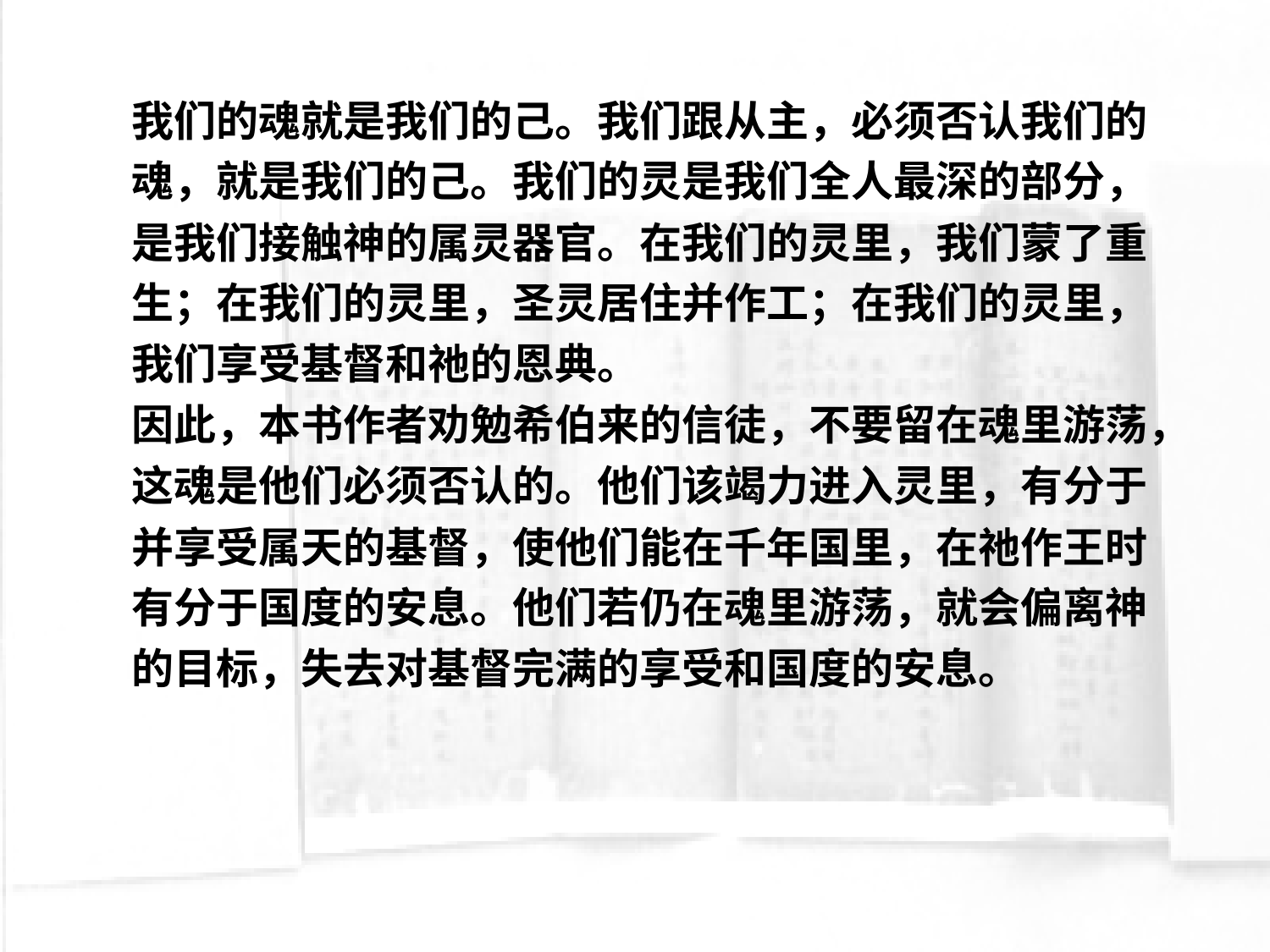

我们的魂就是我们的己。我们跟从主，必须否认我们的魂，就是我们的己。我们的灵是我们全人最深的部分，是我们接触神的属灵器官。在我们的灵里，我们蒙了重生；在我们的灵里，圣灵居住并作工；在我们的灵里，我们享受基督和祂的恩典。
因此，本书作者劝勉希伯来的信徒，不要留在魂里游荡，这魂是他们必须否认的。他们该竭力进入灵里，有分于并享受属天的基督，使他们能在千年国里，在祂作王时有分于国度的安息。他们若仍在魂里游荡，就会偏离神的目标，失去对基督完满的享受和国度的安息。